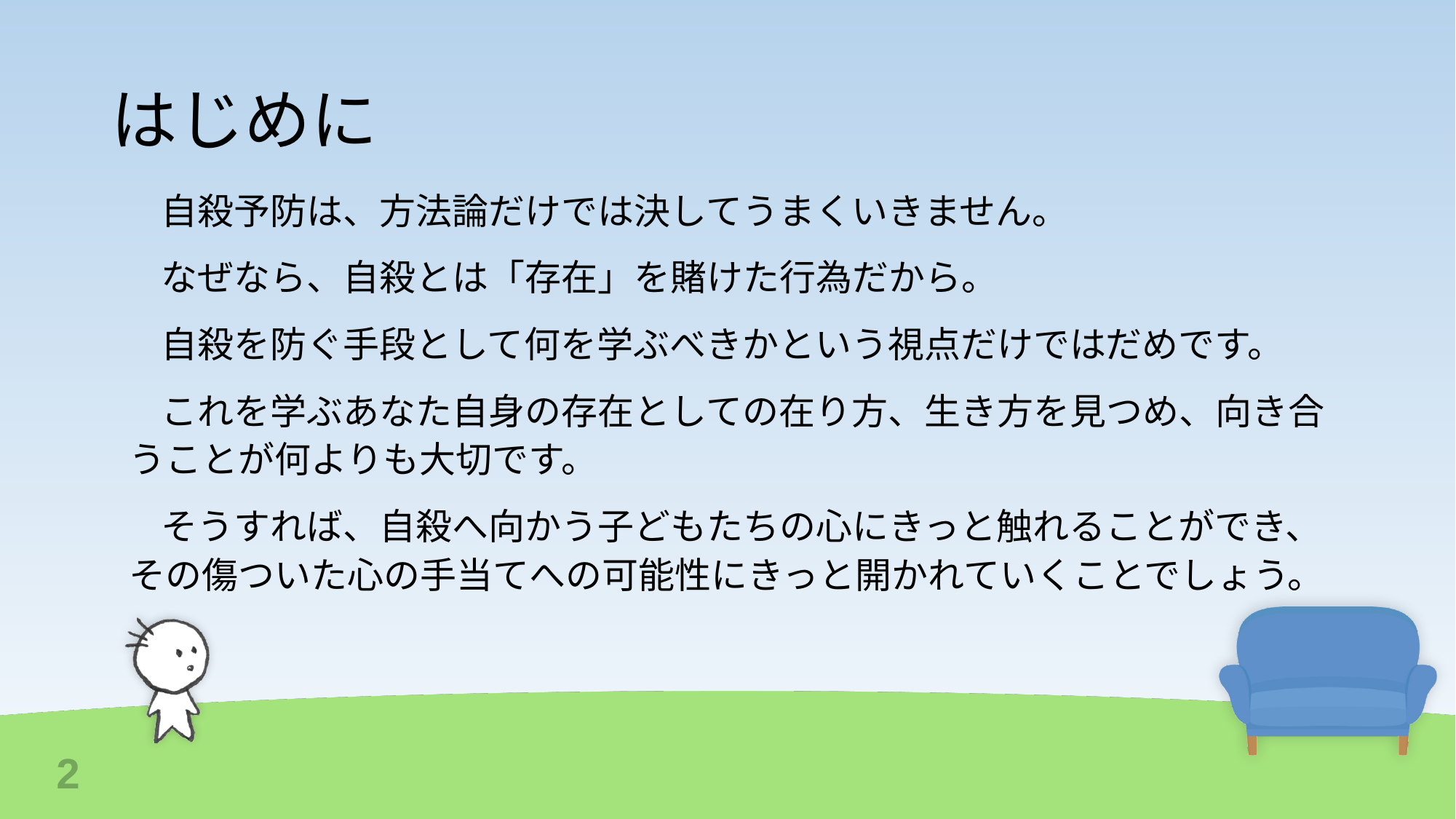

# はじめに
自殺予防は、方法論だけでは決してうまくいきません。
なぜなら、自殺とは「存在」を賭けた行為だから。
自殺を防ぐ手段として何を学ぶべきかという視点だけではだめです。
これを学ぶあなた自身の存在としての在り方、生き方を見つめ、向き合うことが何よりも大切です。
そうすれば、自殺へ向かう子どもたちの心にきっと触れることができ、その傷ついた心の手当てへの可能性にきっと開かれていくことでしょう。
2